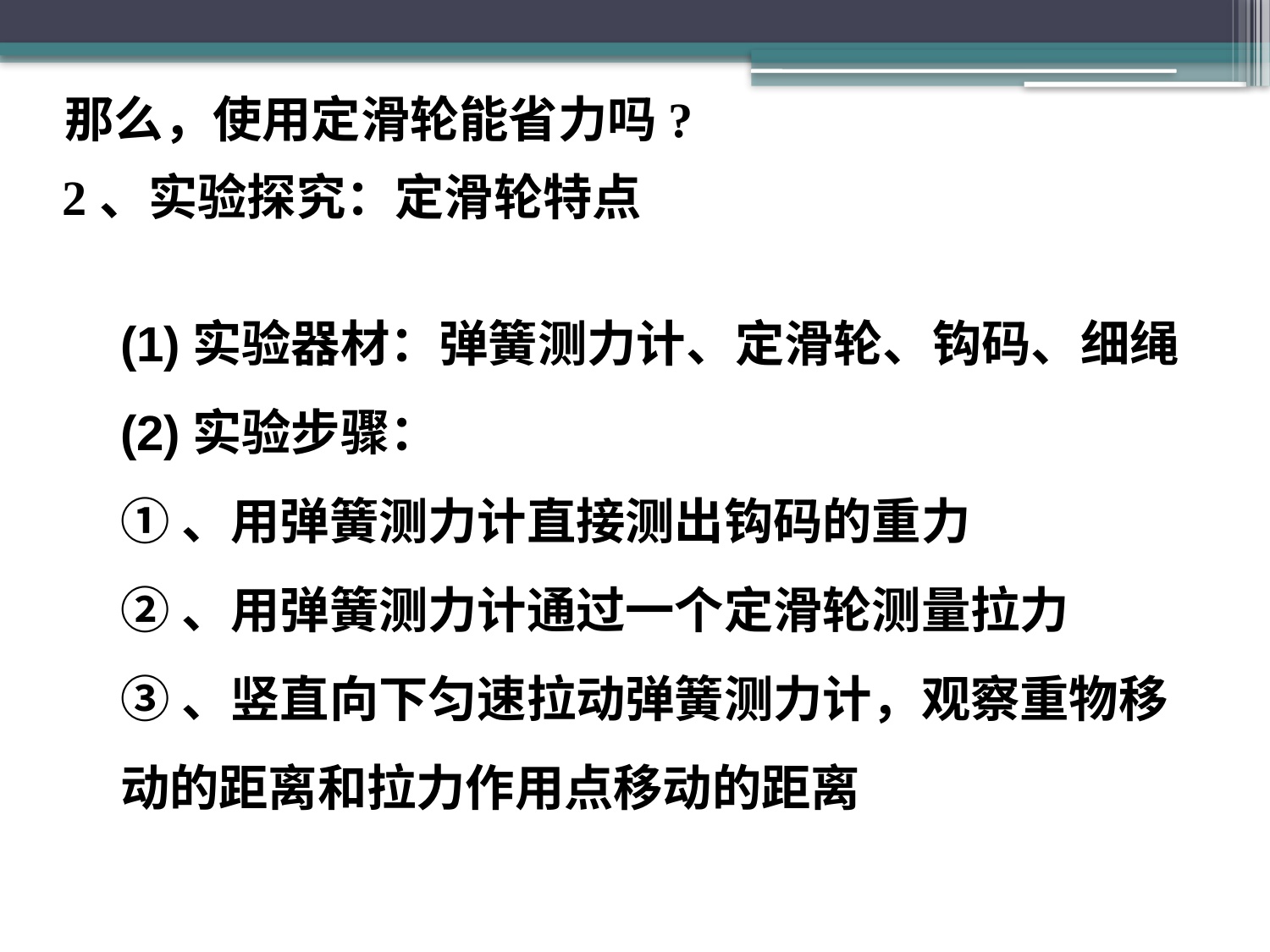

那么，使用定滑轮能省力吗?
2、实验探究：定滑轮特点

(1)实验器材：弹簧测力计、定滑轮、钩码、细绳
(2)实验步骤：
①、用弹簧测力计直接测出钩码的重力
②、用弹簧测力计通过一个定滑轮测量拉力
③、竖直向下匀速拉动弹簧测力计，观察重物移动的距离和拉力作用点移动的距离
已升级到最新版本
当前版本号：
10.1.0.6382